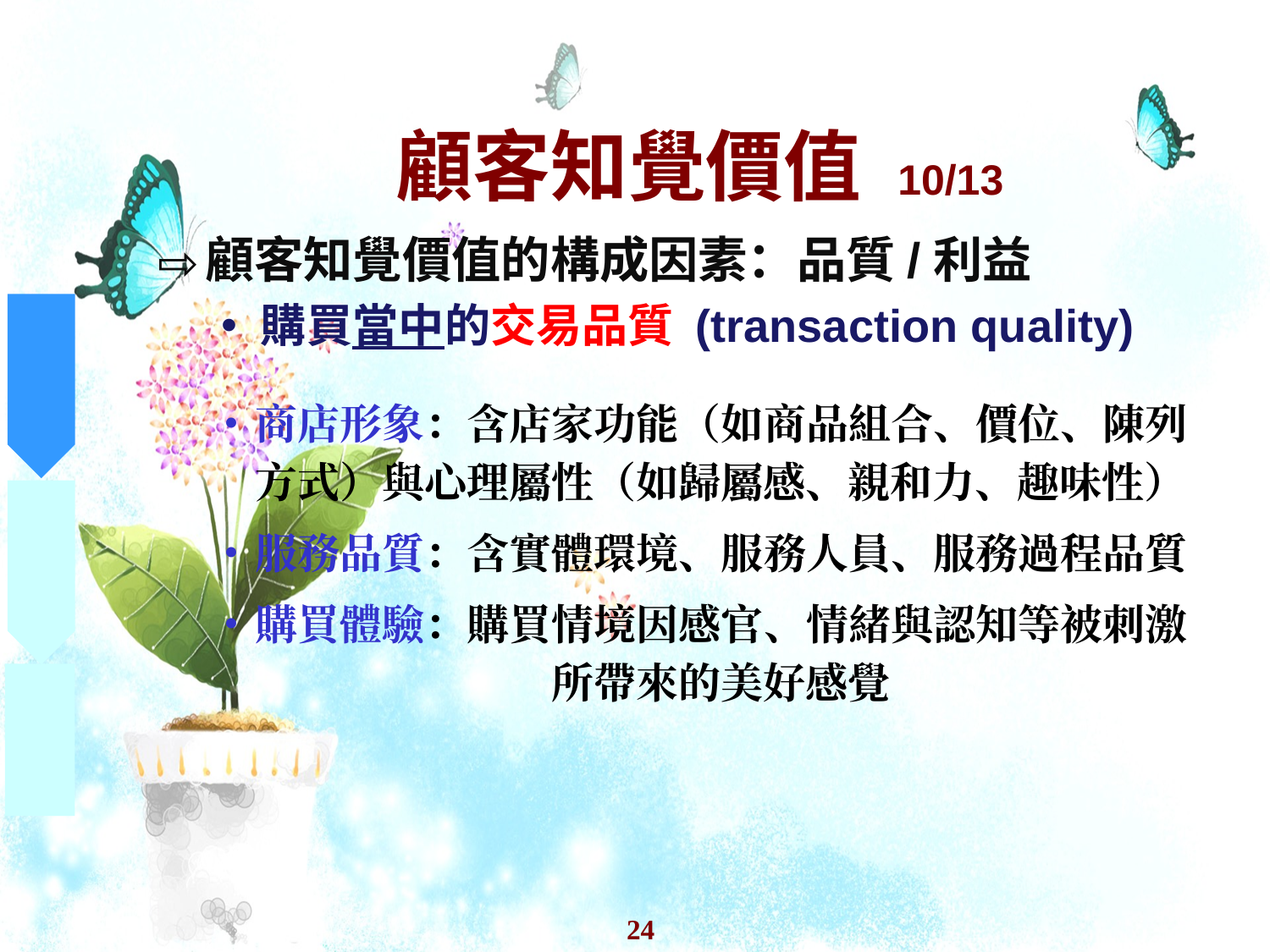

# 顧客知覺價值 10/13
顧客知覺價值的構成因素：品質/利益
購買當中的交易品質 (transaction quality)

商店形象：含店家功能（如商品組合、價位、陳列方式）與心理屬性（如歸屬感、親和力、趣味性）
服務品質：含實體環境、服務人員、服務過程品質
購買體驗：購買情境因感官、情緒與認知等被刺激所帶來的美好感覺